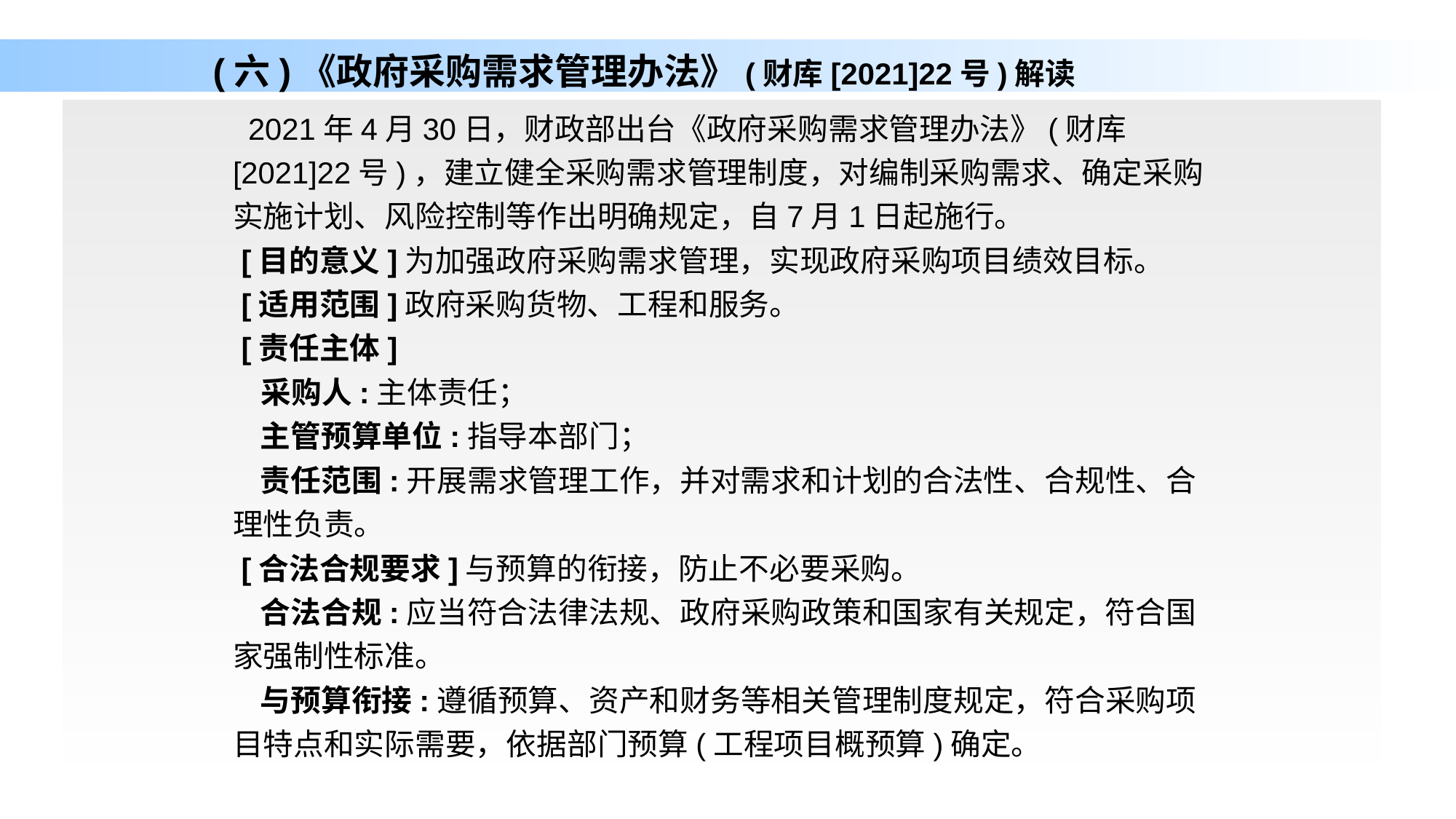

# (六)《政府采购需求管理办法》(财库[2021]22号)解读
  2021年4月30日，财政部出台《政府采购需求管理办法》(财库[2021]22号)，建立健全采购需求管理制度，对编制采购需求、确定采购实施计划、风险控制等作出明确规定，自7月1日起施行。
 [目的意义]为加强政府采购需求管理，实现政府采购项目绩效目标。
 [适用范围]政府采购货物、工程和服务。
 [责任主体]
   采购人:主体责任；
   主管预算单位:指导本部门；
   责任范围:开展需求管理工作，并对需求和计划的合法性、合规性、合理性负责。
 [合法合规要求]与预算的衔接，防止不必要采购。
   合法合规:应当符合法律法规、政府采购政策和国家有关规定，符合国家强制性标准。
   与预算衔接:遵循预算、资产和财务等相关管理制度规定，符合采购项目特点和实际需要，依据部门预算(工程项目概预算)确定。